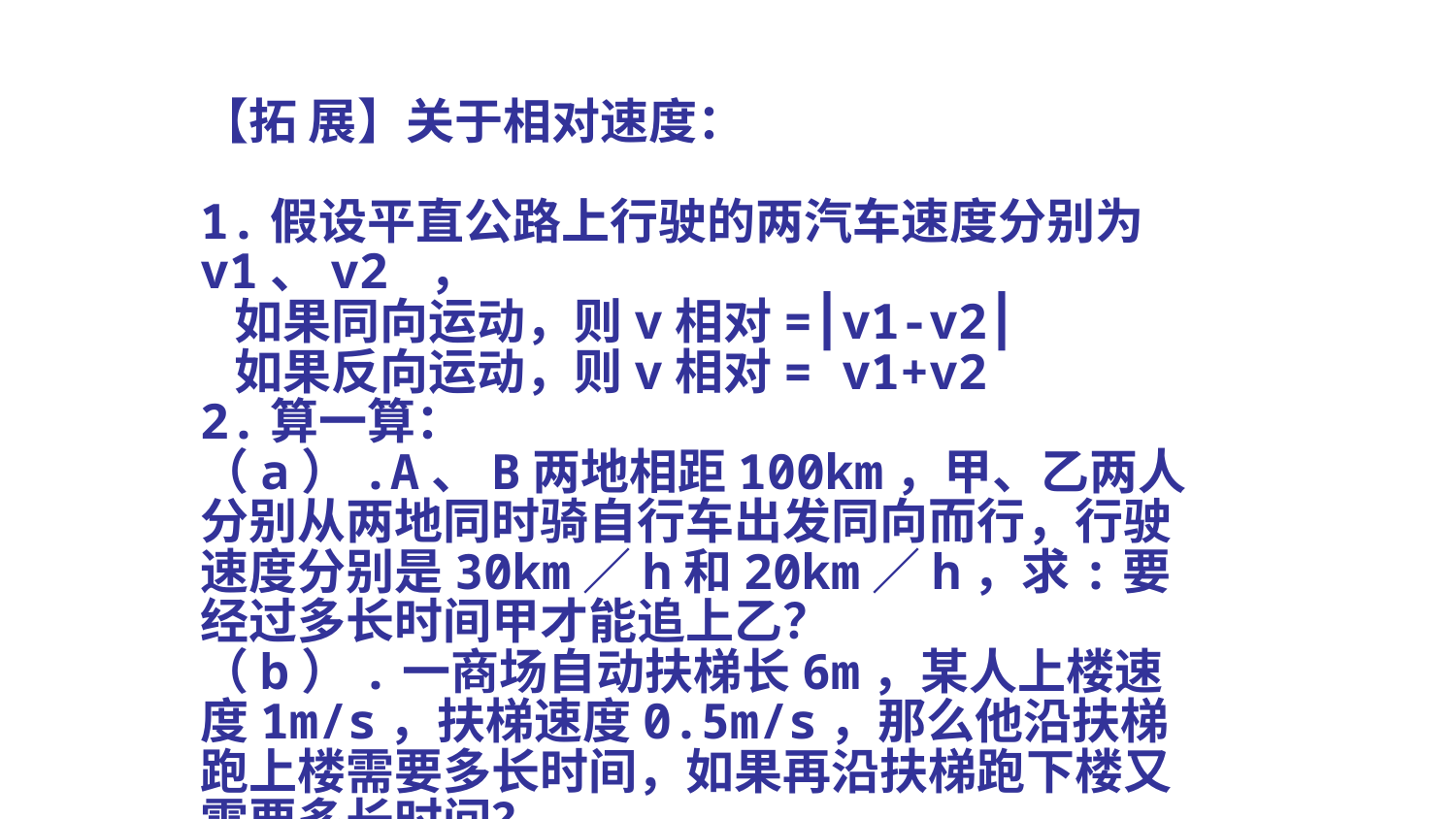

【拓 展】关于相对速度：

1.假设平直公路上行驶的两汽车速度分别为v1、v2 ，
  如果同向运动，则v相对=┃v1-v2┃
  如果反向运动，则v相对= v1+v2
2.算一算：
（a）.A、B两地相距100km，甲、乙两人分别从两地同时骑自行车出发同向而行，行驶速度分别是30km／h和20km／h，求:要经过多长时间甲才能追上乙？
（b）.一商场自动扶梯长6m，某人上楼速度1m/s，扶梯速度0.5m/s，那么他沿扶梯跑上楼需要多长时间，如果再沿扶梯跑下楼又需要多长时间？
（c）.一轮船往返于甲、乙两地间，顺水需2h，逆水需3h，已知两地相距48Km，试求船速和水速分别是多少？